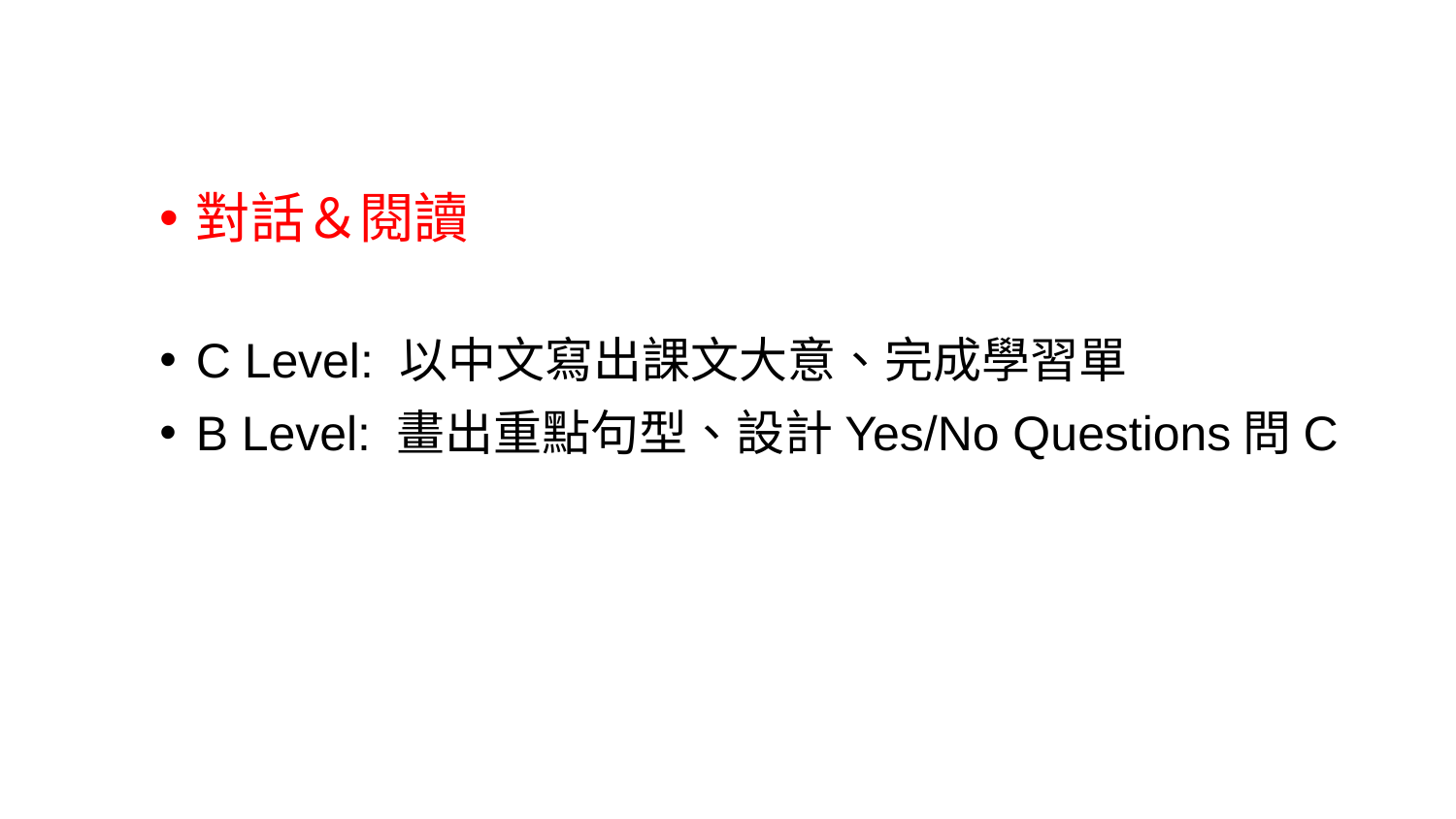

對話＆閱讀

C Level: 以中文寫出課文大意、完成學習單
B Level: 畫出重點句型、設計Yes/No Questions問C